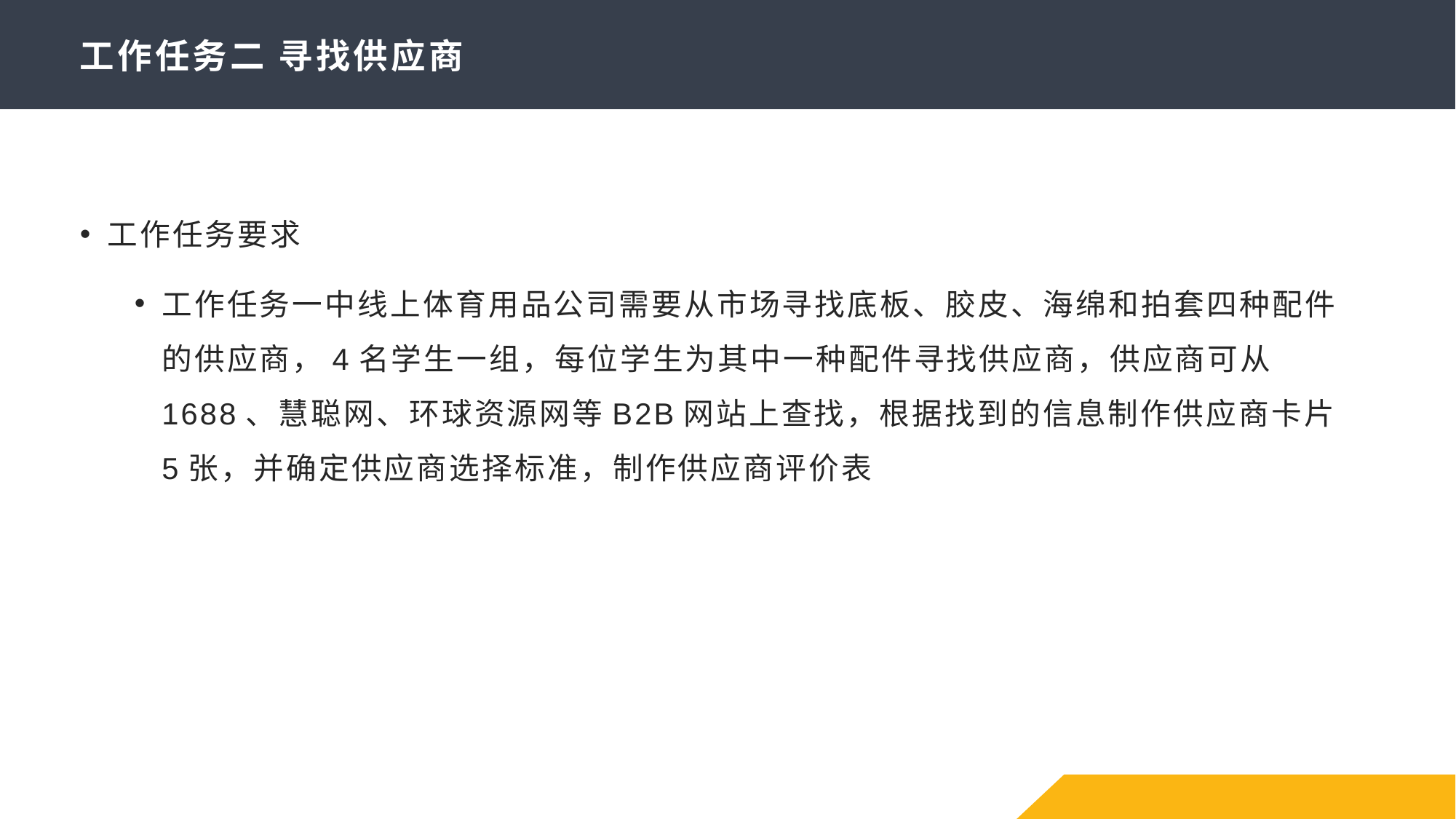

# 工作任务二 寻找供应商
工作任务要求
工作任务一中线上体育用品公司需要从市场寻找底板、胶皮、海绵和拍套四种配件的供应商，4名学生一组，每位学生为其中一种配件寻找供应商，供应商可从1688、慧聪网、环球资源网等B2B网站上查找，根据找到的信息制作供应商卡片5张，并确定供应商选择标准，制作供应商评价表